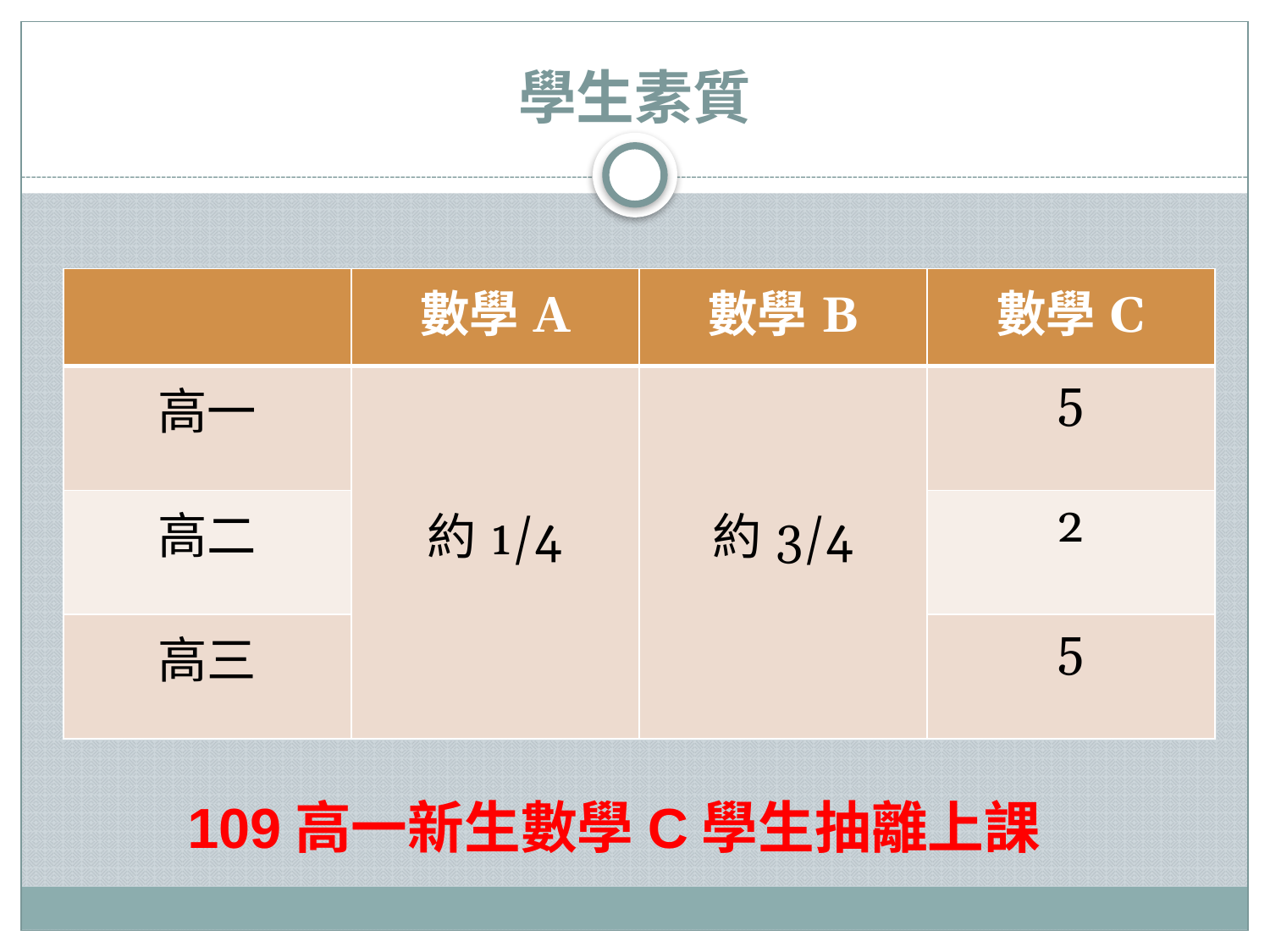

# 學生素質
|  | 數學A | 數學B | 數學C |
| --- | --- | --- | --- |
| 高一 | 約1/4 | 約3/4 | 5 |
| 高二 |  |  | 2 |
| 高三 |  |  | 5 |
109高一新生數學C學生抽離上課